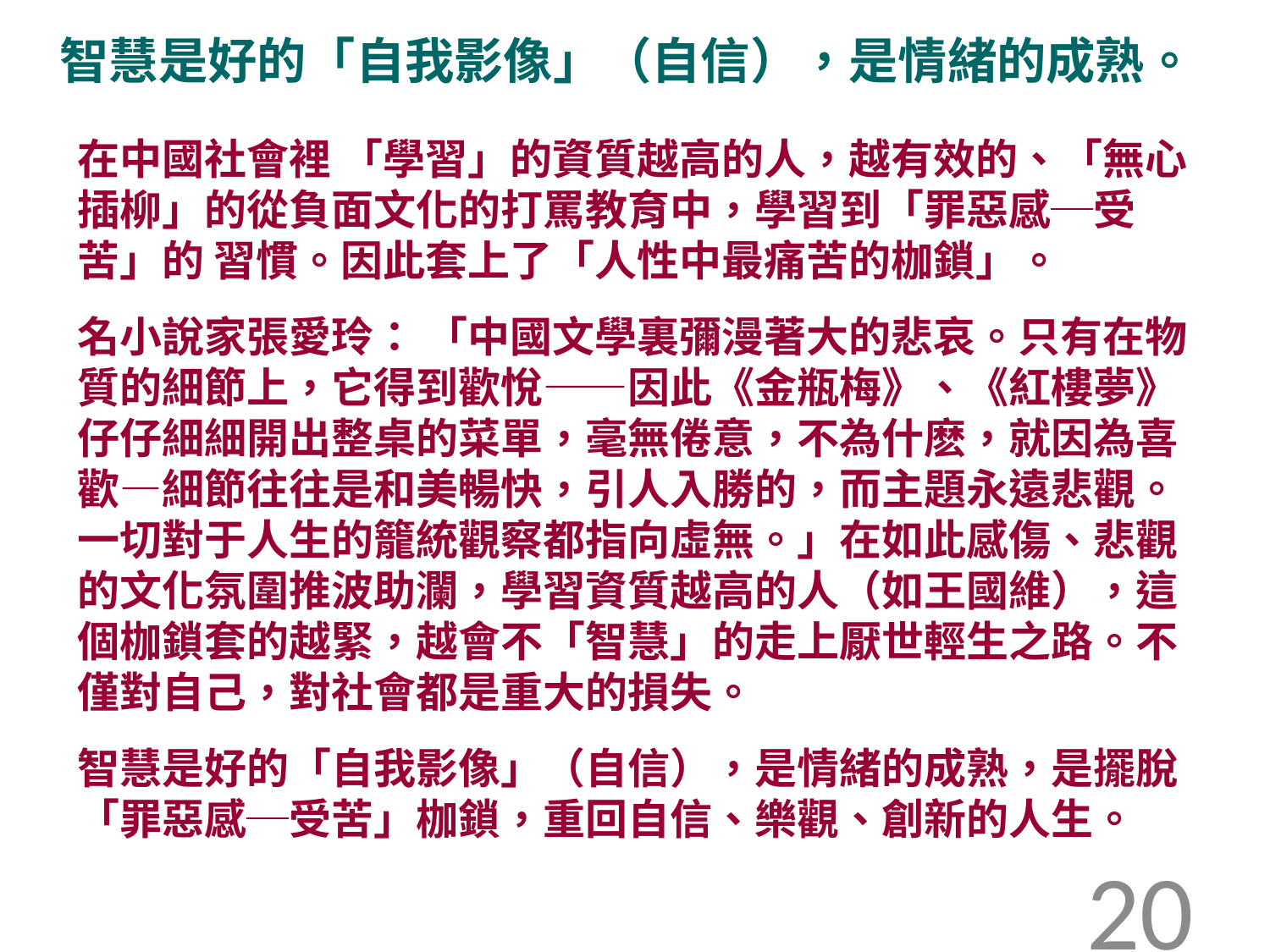

智慧是好的「自我影像」（自信），是情緒的成熟。
在中國社會裡 「學習」的資質越高的人，越有效的、「無心插柳」的從負面文化的打罵教育中，學習到「罪惡感─受苦」的 習慣。因此套上了「人性中最痛苦的枷鎖」。

名小說家張愛玲： 「中國文學裏彌漫著大的悲哀。只有在物質的細節上，它得到歡悅——因此《金瓶梅》、《紅樓夢》仔仔細細開出整桌的菜單，毫無倦意，不為什麽，就因為喜歡—細節往往是和美暢快，引人入勝的，而主題永遠悲觀。一切對于人生的籠統觀察都指向虛無。」在如此感傷、悲觀的文化氛圍推波助瀾，學習資質越高的人（如王國維），這個枷鎖套的越緊，越會不「智慧」的走上厭世輕生之路。不僅對自己，對社會都是重大的損失。

智慧是好的「自我影像」（自信），是情緒的成熟，是擺脫「罪惡感─受苦」枷鎖，重回自信、樂觀、創新的人生。
20